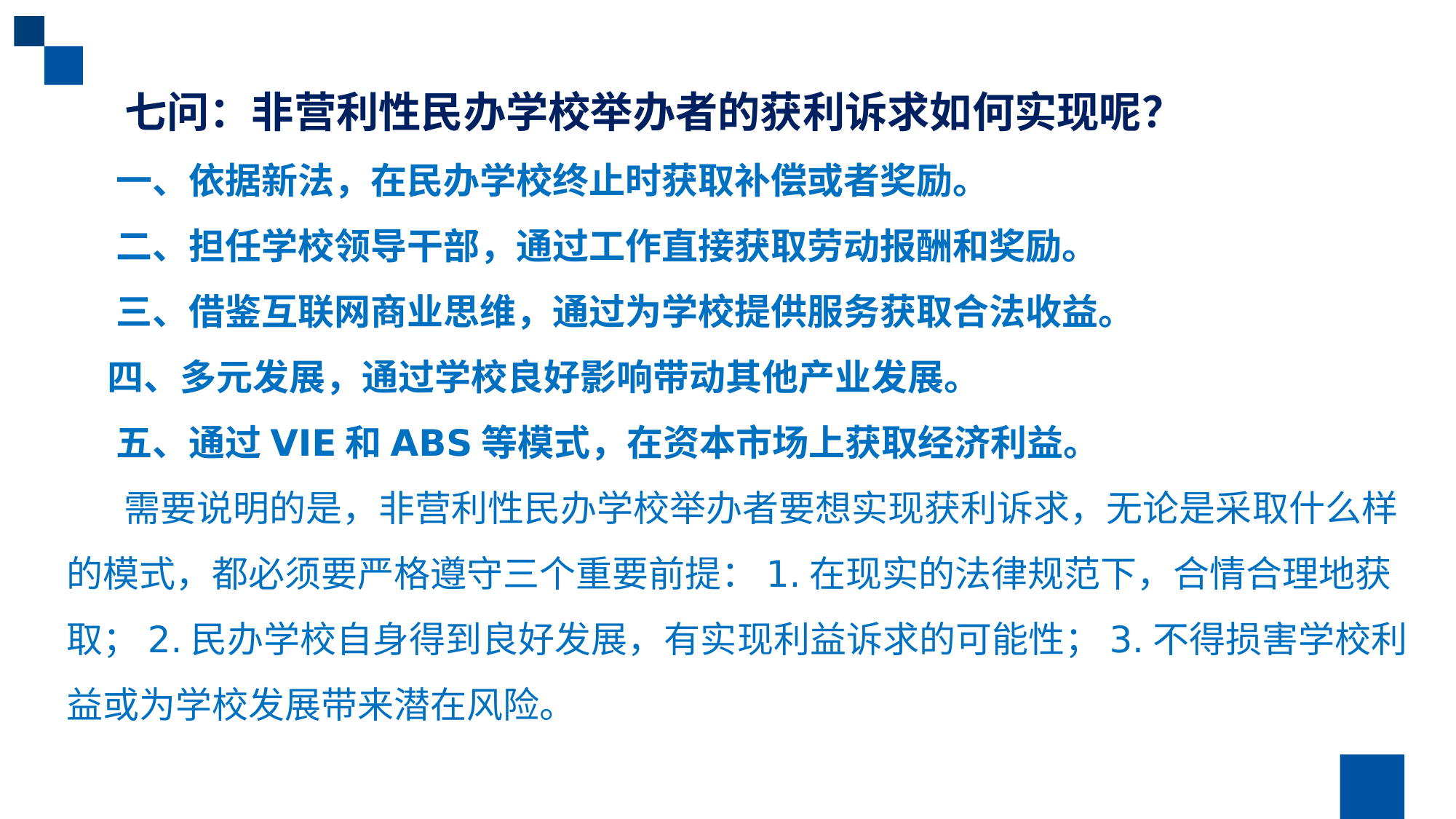

七问：非营利性民办学校举办者的获利诉求如何实现呢？
     一、依据新法，在民办学校终止时获取补偿或者奖励。
     二、担任学校领导干部，通过工作直接获取劳动报酬和奖励。
     三、借鉴互联网商业思维，通过为学校提供服务获取合法收益。
     四、多元发展，通过学校良好影响带动其他产业发展。
     五、通过VIE和ABS等模式，在资本市场上获取经济利益。
      需要说明的是，非营利性民办学校举办者要想实现获利诉求，无论是采取什么样的模式，都必须要严格遵守三个重要前提：1.在现实的法律规范下，合情合理地获取；2.民办学校自身得到良好发展，有实现利益诉求的可能性；3.不得损害学校利益或为学校发展带来潜在风险。

74